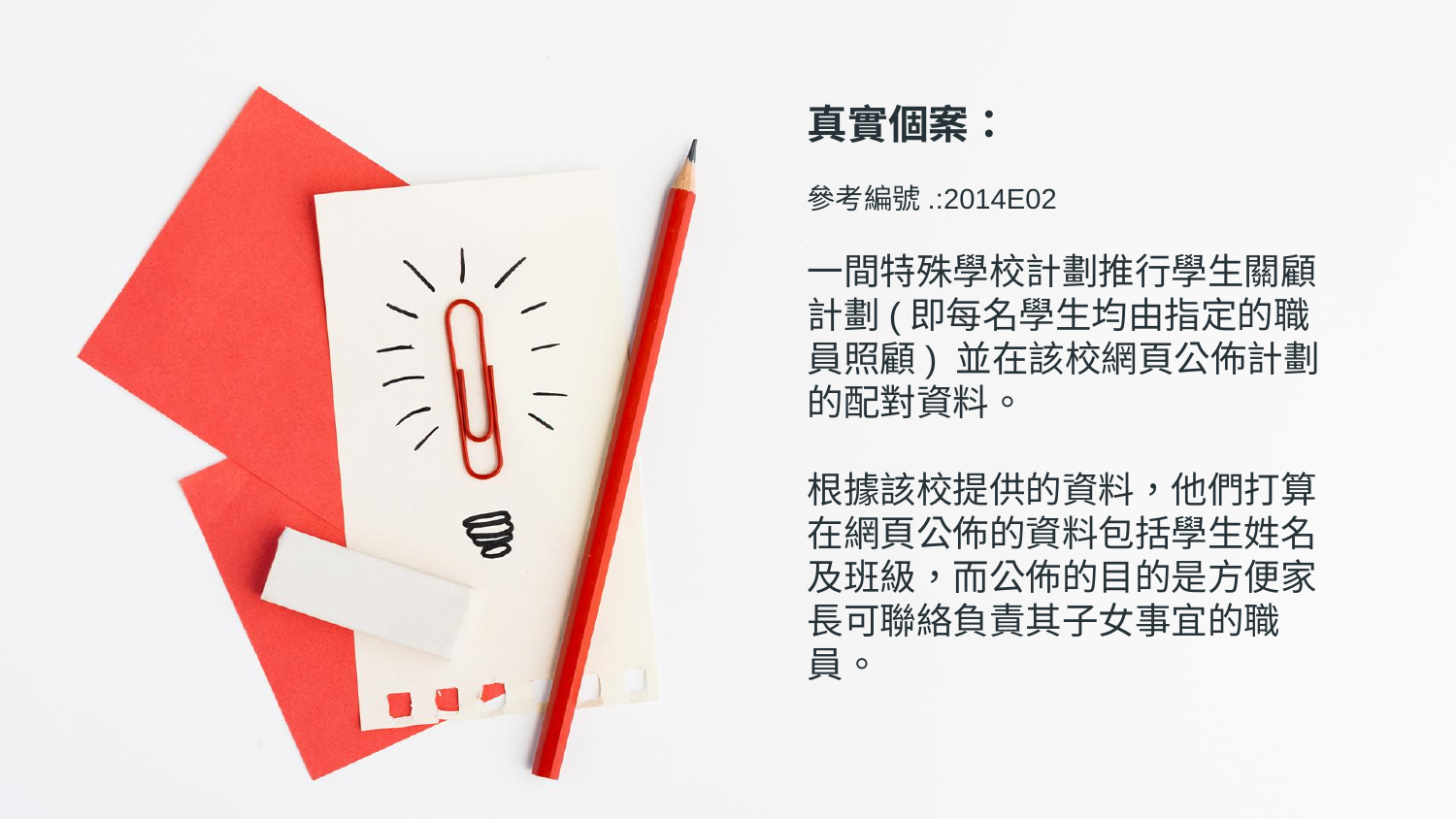

# 真實個案： 參考編號.:2014E02 一間特殊學校計劃推行學生關顧計劃(即每名學生均由指定的職員照顧) 並在該校網頁公佈計劃的配對資料。 根據該校提供的資料，他們打算在網頁公佈的資料包括學生姓名及班級，而公佈的目的是方便家長可聯絡負責其子女事宜的職員。